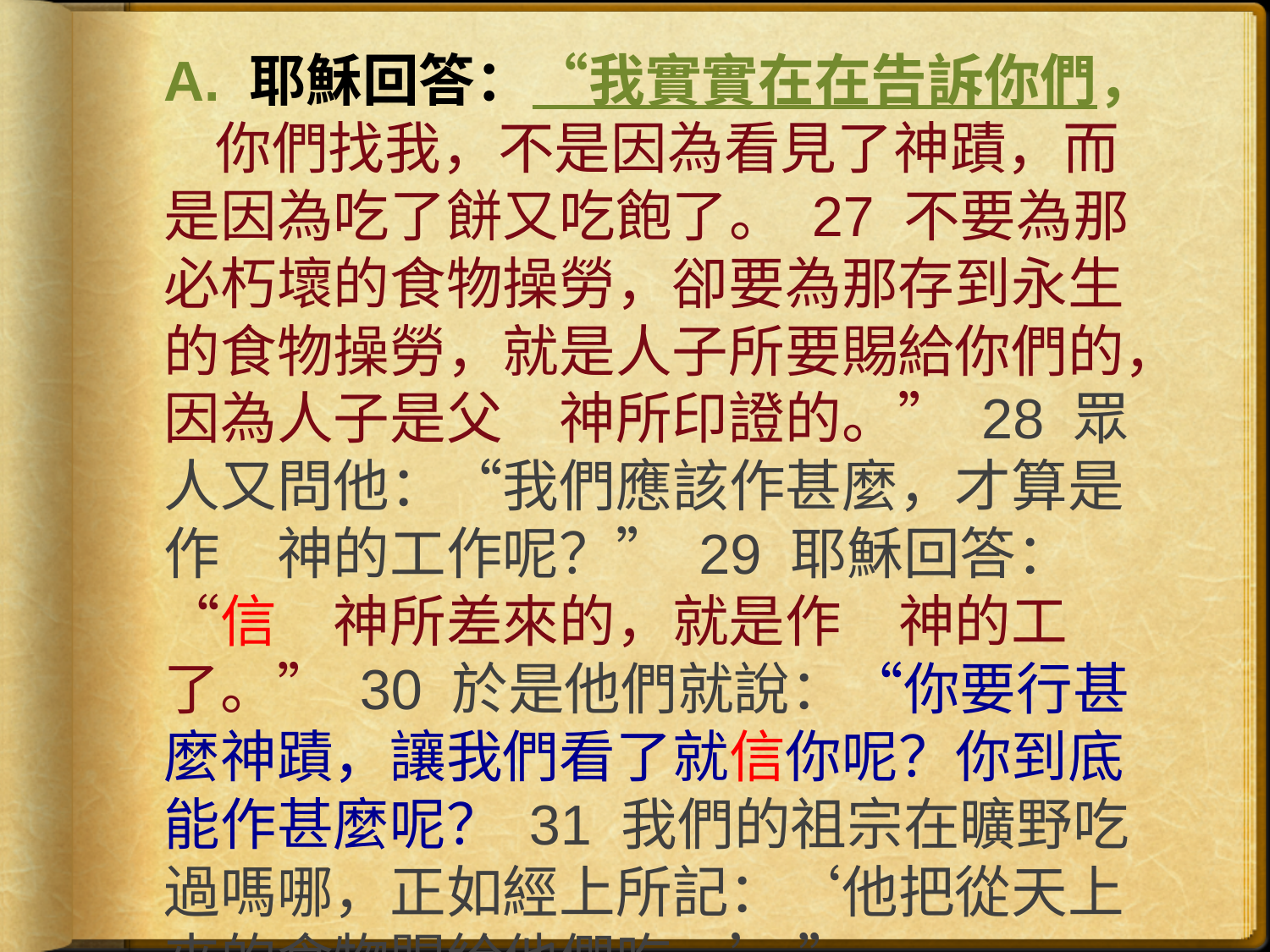

#
A. 耶穌回答：“我實實在在告訴你們，    你們找我，不是因為看見了神蹟，而是因為吃了餅又吃飽了。 27 不要為那必朽壞的食物操勞，卻要為那存到永生的食物操勞，就是人子所要賜給你們的，因為人子是父　神所印證的。” 28 眾人又問他：“我們應該作甚麼，才算是作　神的工作呢？” 29 耶穌回答：“信　神所差來的，就是作　神的工了。” 30 於是他們就說：“你要行甚麼神蹟，讓我們看了就信你呢？你到底能作甚麼呢？ 31 我們的祖宗在曠野吃過嗎哪，正如經上所記：‘他把從天上來的食物賜給他們吃。’ ”